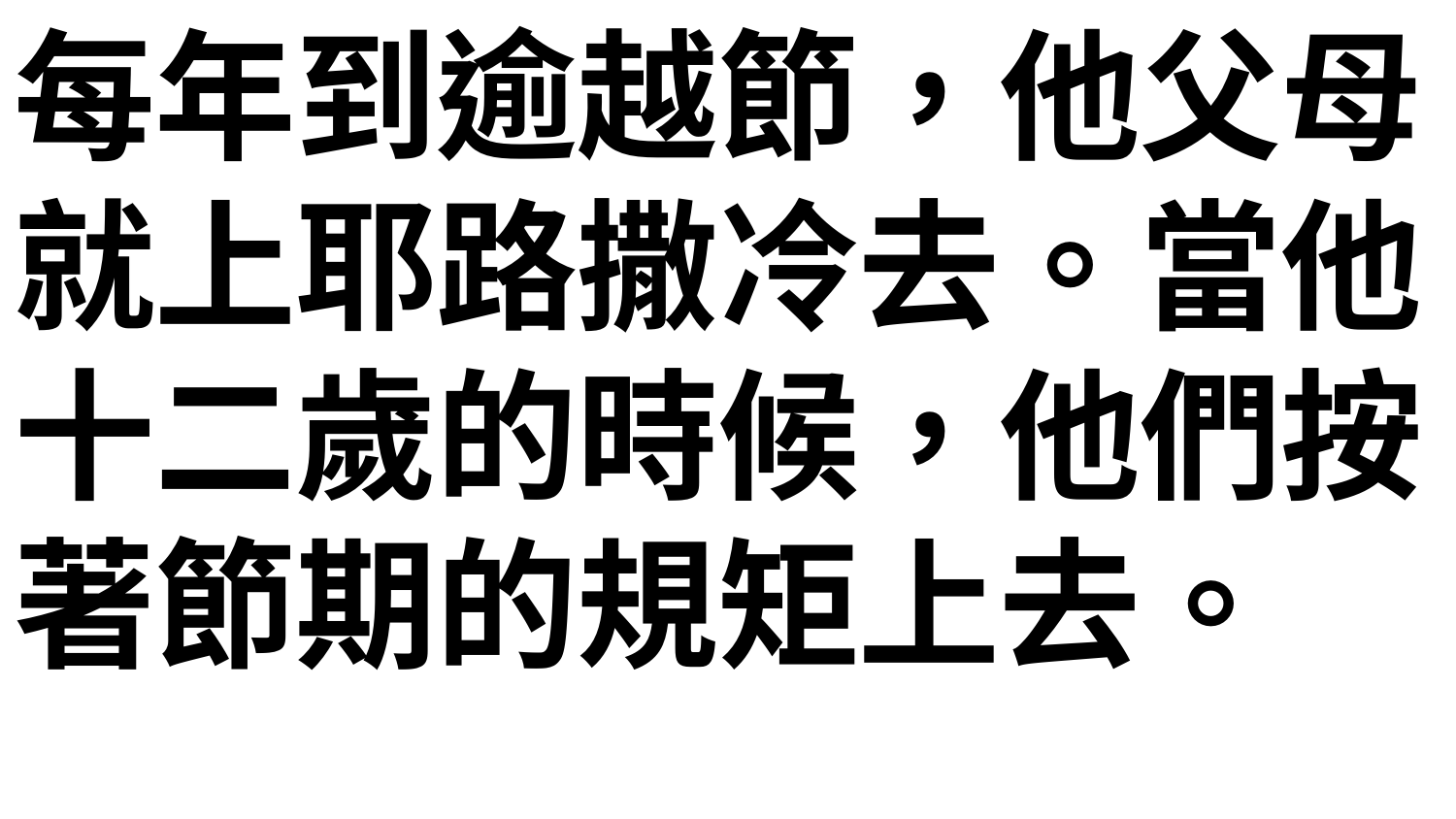

每年到逾越節，他父母就上耶路撒冷去。當他十二歲的時候，他們按著節期的規矩上去。

守滿了節期，他們回去，孩童耶穌仍舊在耶路撒冷，他的父母並不知道，以為他在同行的人中間。走了一天的路程，就在親族和熟識的人中找他，既找不著，就回耶路撒冷去找他。過了三天，就遇見他在殿裡，坐在教師中間，一面聽一面問。
凡聽見他的，都稀奇他的聰明和他的應對。他父母看見就很稀奇。他母親對他說：「我兒，為什麼向我們這樣行呢？看哪，你父親和我傷心來找你！」耶穌說：「為什麼找我呢？豈不知我應當以我父的事為念嗎？」  他所說的這話，他們不明白。  他就同他們下去，回到拿撒勒，並且順從他們。他母親把這一切的事都存在心裡。
耶穌的智慧和身量，並神和人喜愛他的心，都一齊增長。